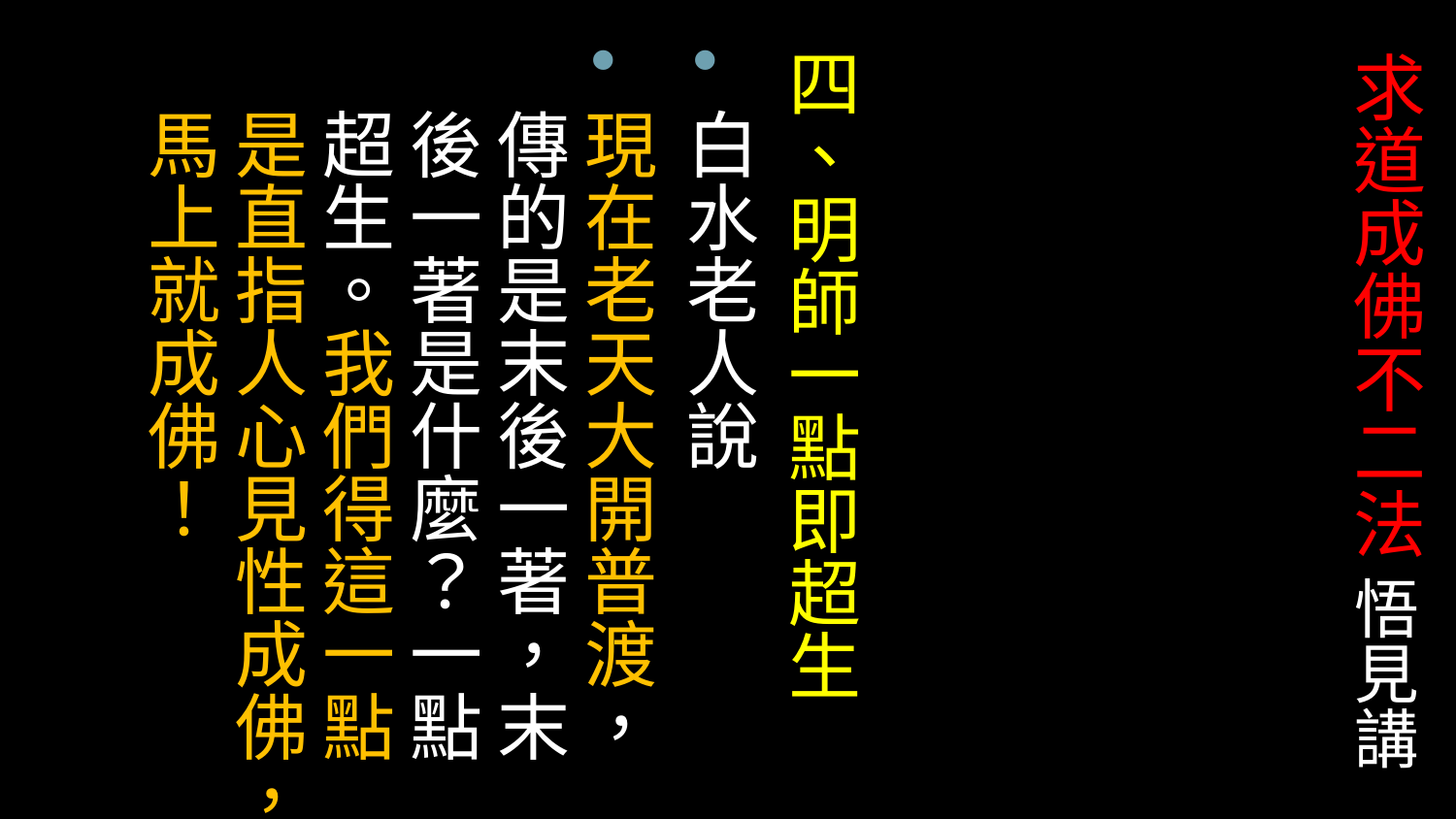

四、明師一點即超生
白水老人說
現在老天大開普渡，傳的是末後一著，末後一著是什麼？一點超生。我們得這一點是直指人心見性成佛，馬上就成佛！

# 求道成佛不二法 悟見講